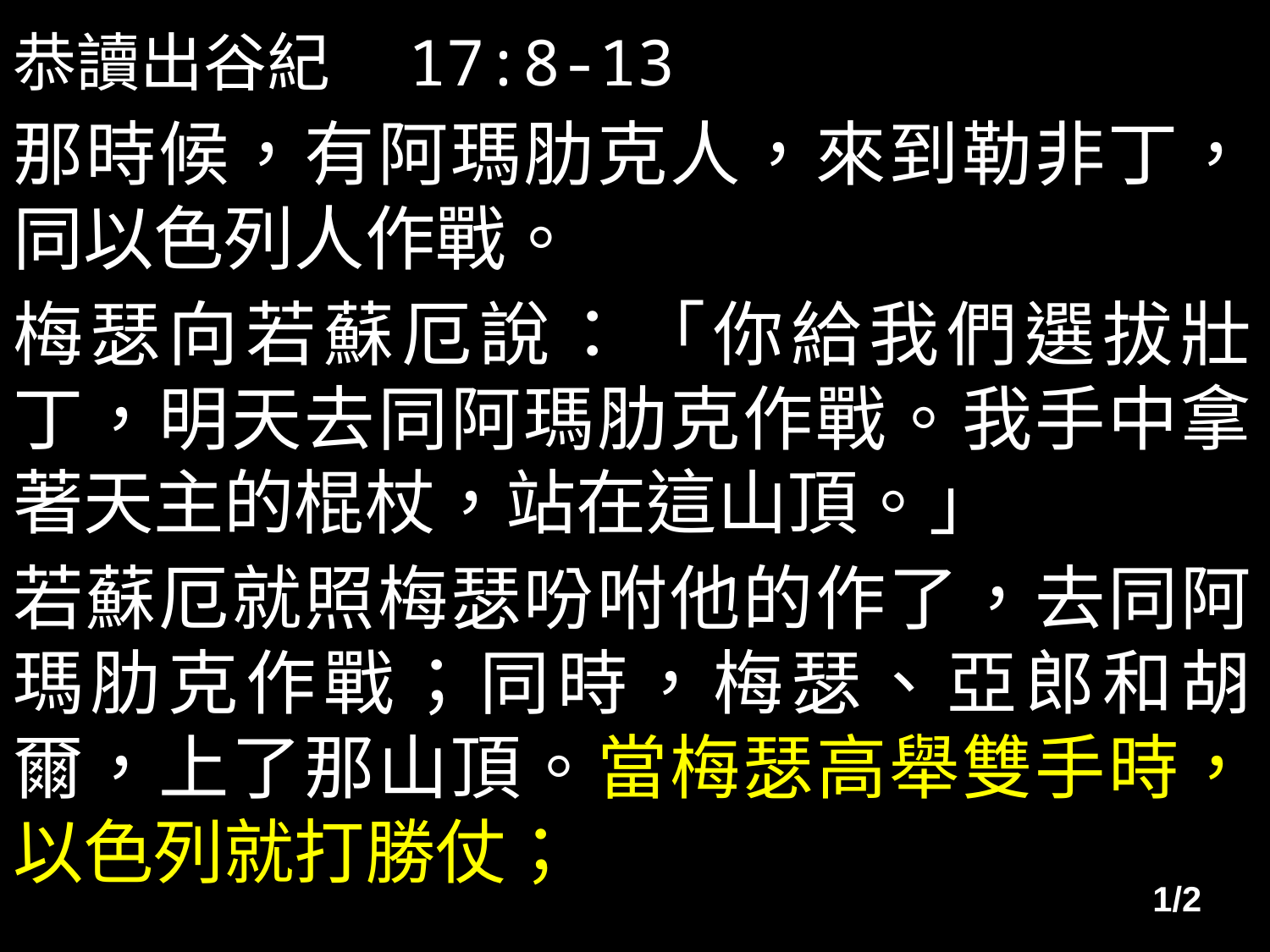

恭讀出谷紀　17:8-13
那時候，有阿瑪肋克人，來到勒非丁，同以色列人作戰。
梅瑟向若蘇厄說：「你給我們選拔壯丁，明天去同阿瑪肋克作戰。我手中拿著天主的棍杖，站在這山頂。」
若蘇厄就照梅瑟吩咐他的作了，去同阿瑪肋克作戰；同時，梅瑟、亞郎和胡爾，上了那山頂。當梅瑟高舉雙手時，以色列就打勝仗；
1/2